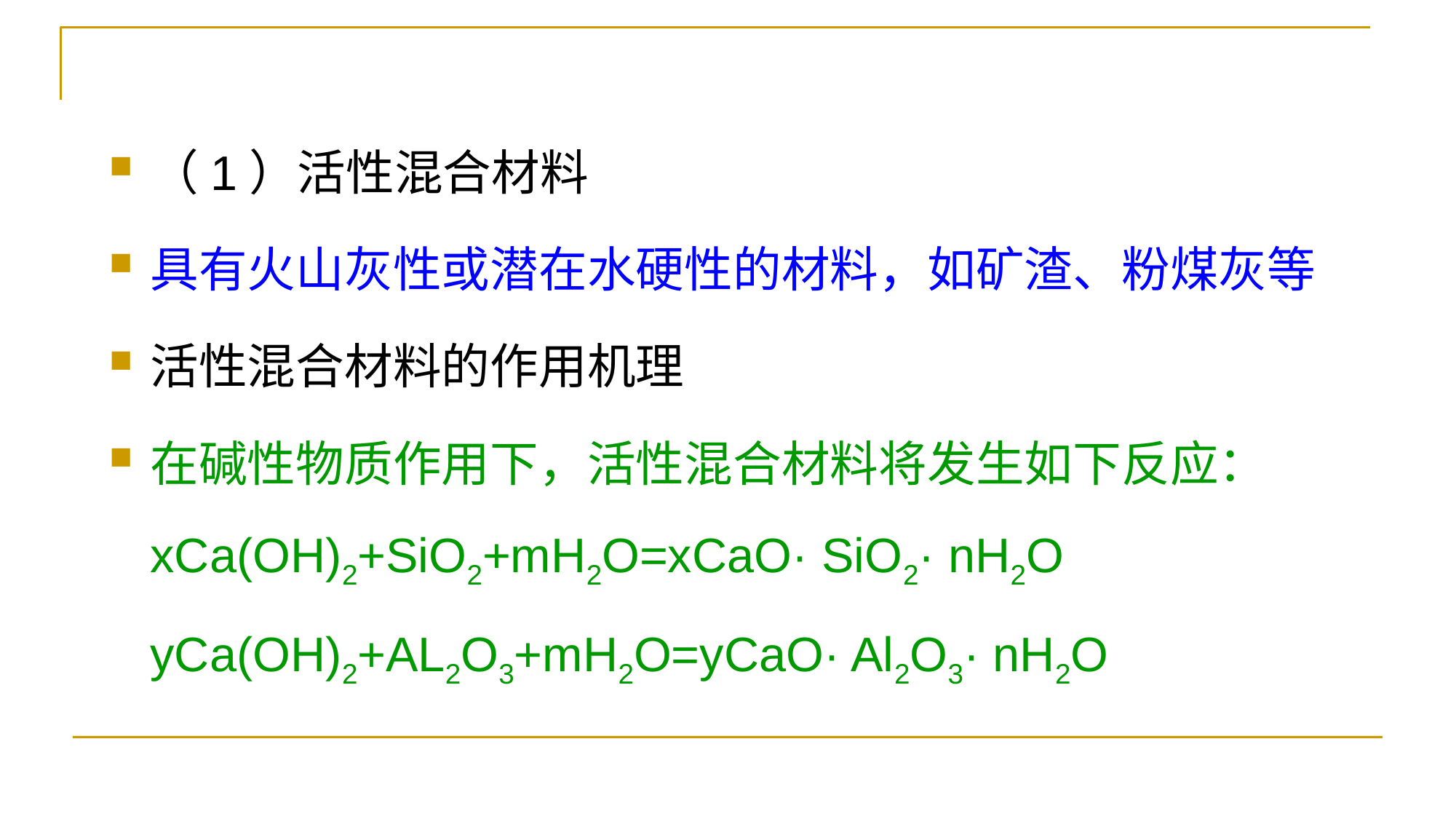

（1）活性混合材料
具有火山灰性或潜在水硬性的材料，如矿渣、粉煤灰等
活性混合材料的作用机理
在碱性物质作用下，活性混合材料将发生如下反应：
xCa(OH)2+SiO2+mH2O=xCaO· SiO2· nH2O
yCa(OH)2+AL2O3+mH2O=yCaO· Al2O3· nH2O